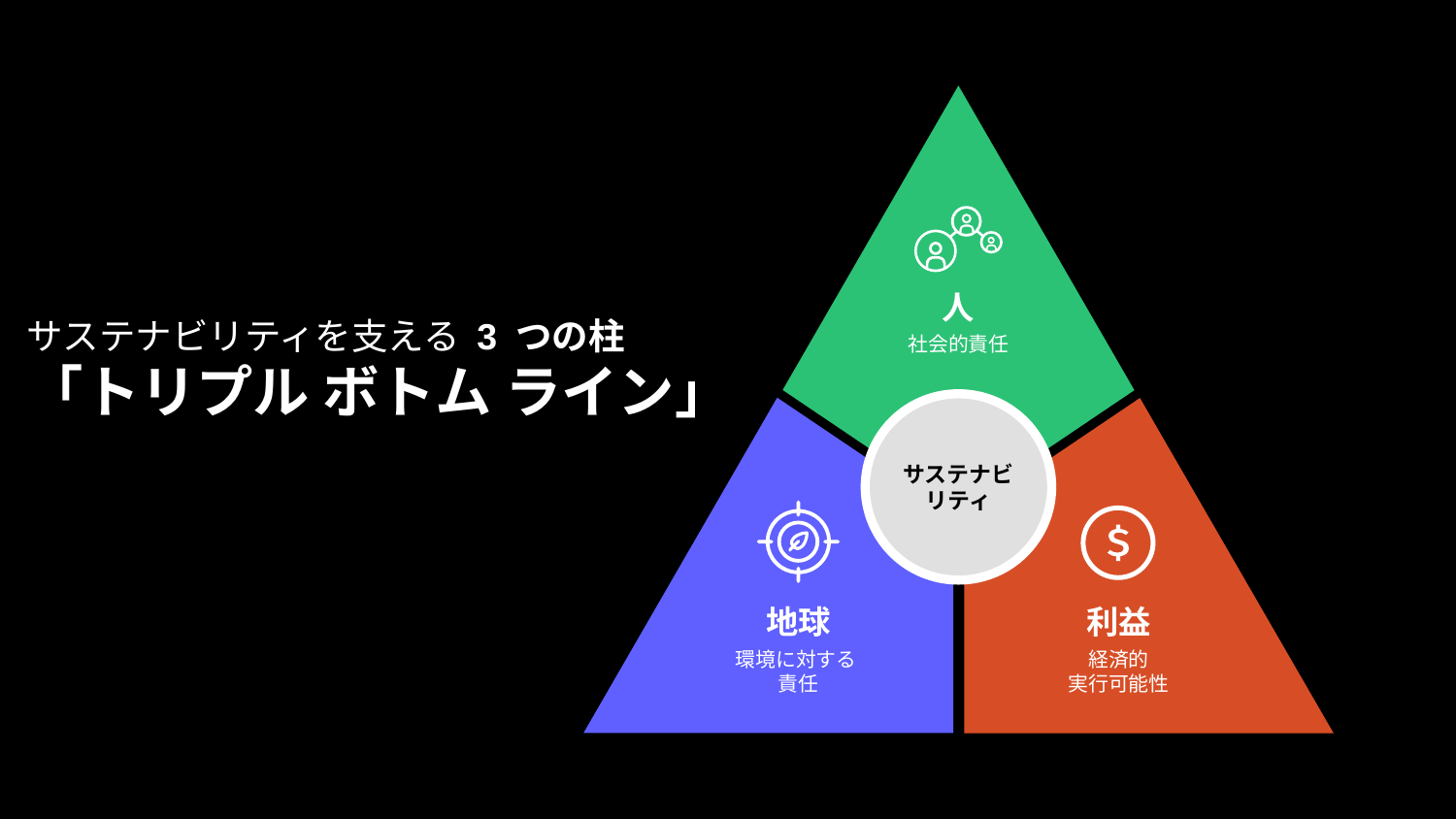

人
社会的責任
サステナビリティ

地球
環境に対する 
責任
利益
経済的
実行可能性
# サステナビリティを支える 3 つの柱 「トリプル ボトム ライン」